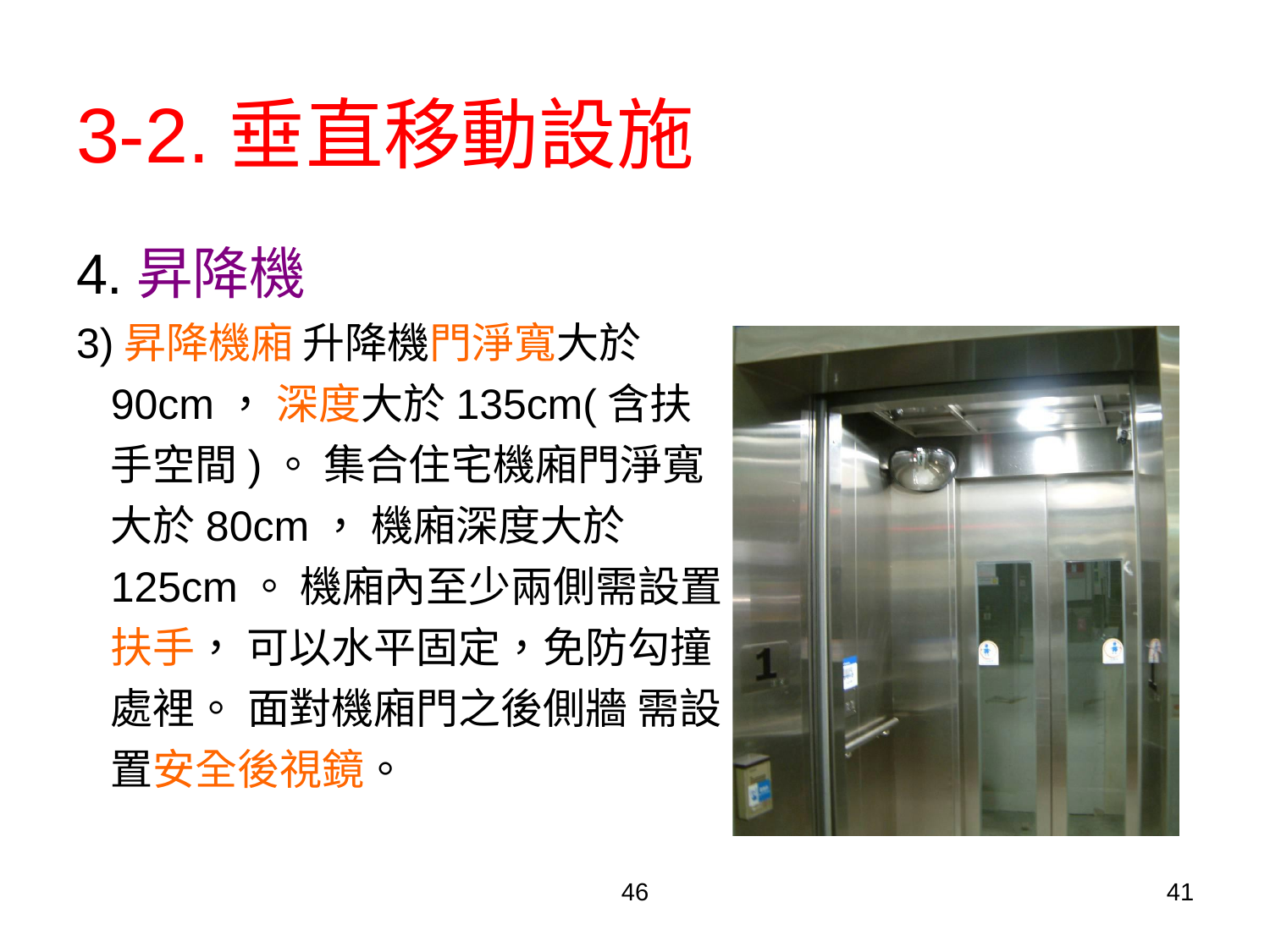

# 3-2.垂直移動設施
4.昇降機
3)昇降機廂 升降機門淨寬大於90cm， 深度大於135cm(含扶手空間)。 集合住宅機廂門淨寬大於80cm， 機廂深度大於125cm。 機廂內至少兩側需設置扶手， 可以水平固定，免防勾撞處裡。 面對機廂門之後側牆 需設置安全後視鏡。

46
41